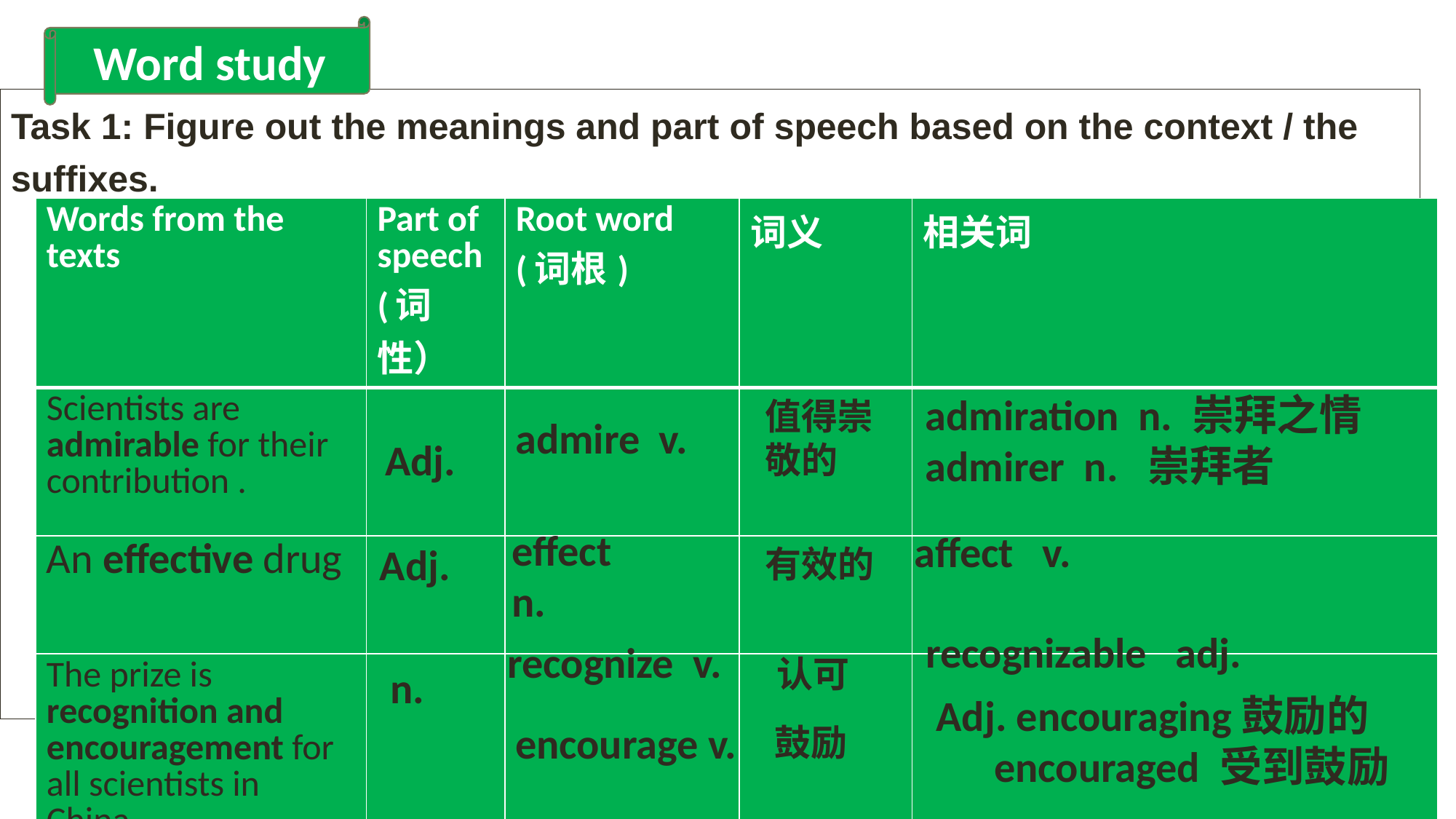

Word study
Task 1: Figure out the meanings and part of speech based on the context / the suffixes.

| Words from the texts | Part of speech(词性） | Root word (词根) | 词义 | 相关词 |
| --- | --- | --- | --- | --- |
| Scientists are admirable for their contribution . |  |  |  |  |
| An effective drug |  |  |  |  |
| The prize is recognition and encouragement for all scientists in China. |  |  |  |  |
admiration  n. 崇拜之情
admirer  n.  崇拜者
值得崇敬的
admire  v.
Adj.
effect  n.
affect   v.
Adj.
有效的
recognizable   adj.
recognize  v.
认可
n.
Adj. encouraging鼓励的
      encouraged 受到鼓励
encourage v.
鼓励